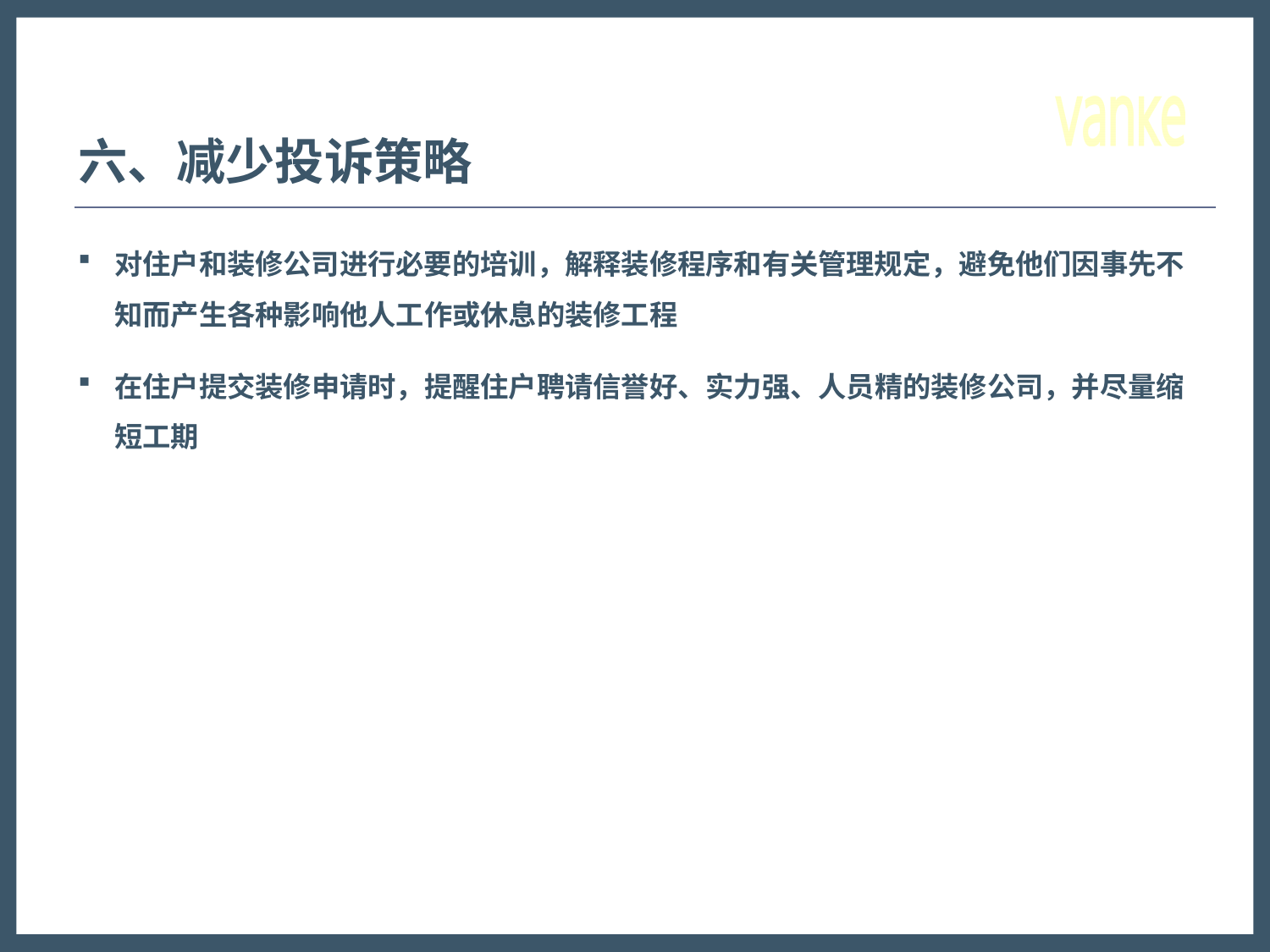

# 六、减少投诉策略
对住户和装修公司进行必要的培训，解释装修程序和有关管理规定，避免他们因事先不知而产生各种影响他人工作或休息的装修工程
在住户提交装修申请时，提醒住户聘请信誉好、实力强、人员精的装修公司，并尽量缩短工期